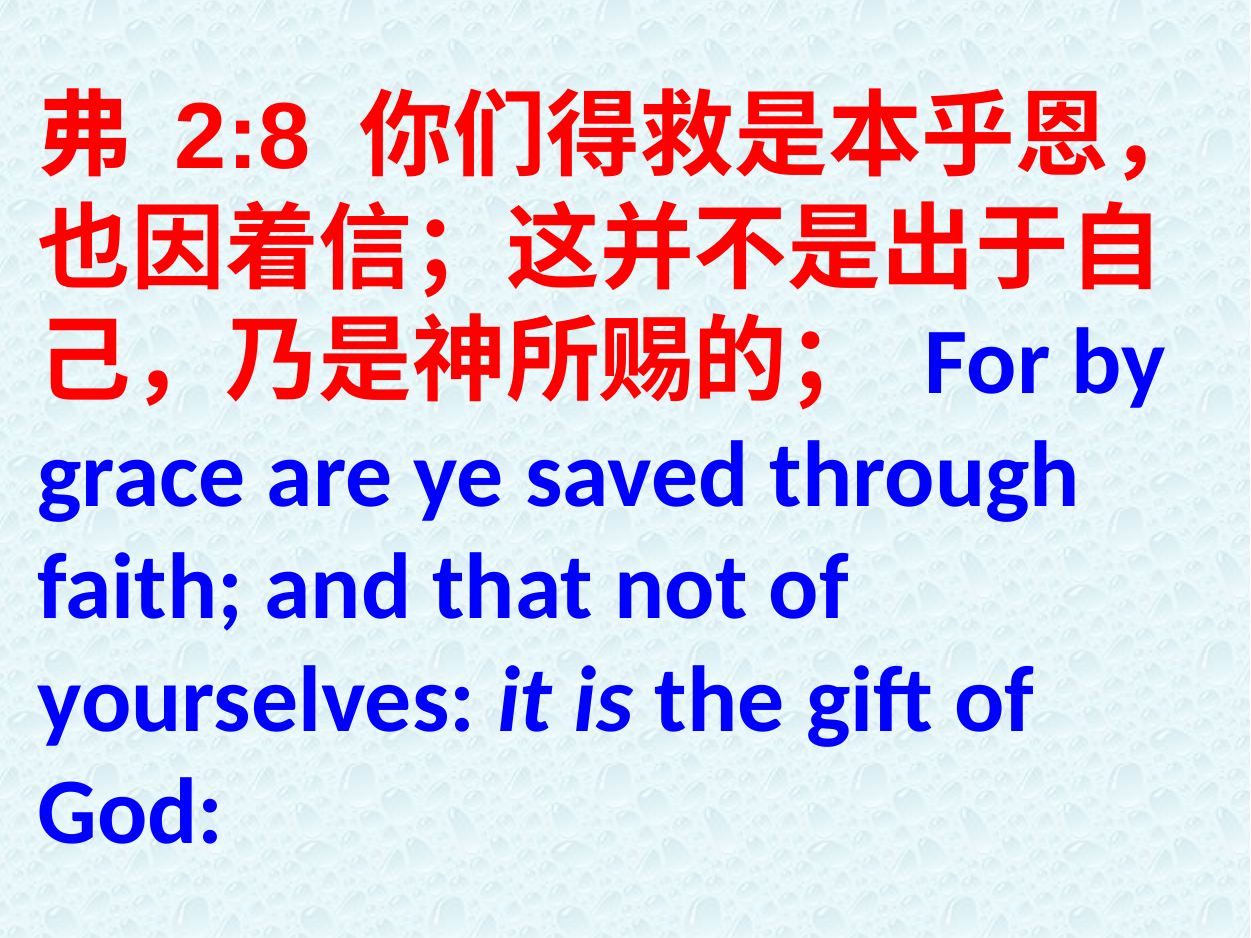

弗 2:8 你们得救是本乎恩，也因着信；这并不是出于自己，乃是神所赐的； For by grace are ye saved through faith; and that not of yourselves: it is the gift of God: